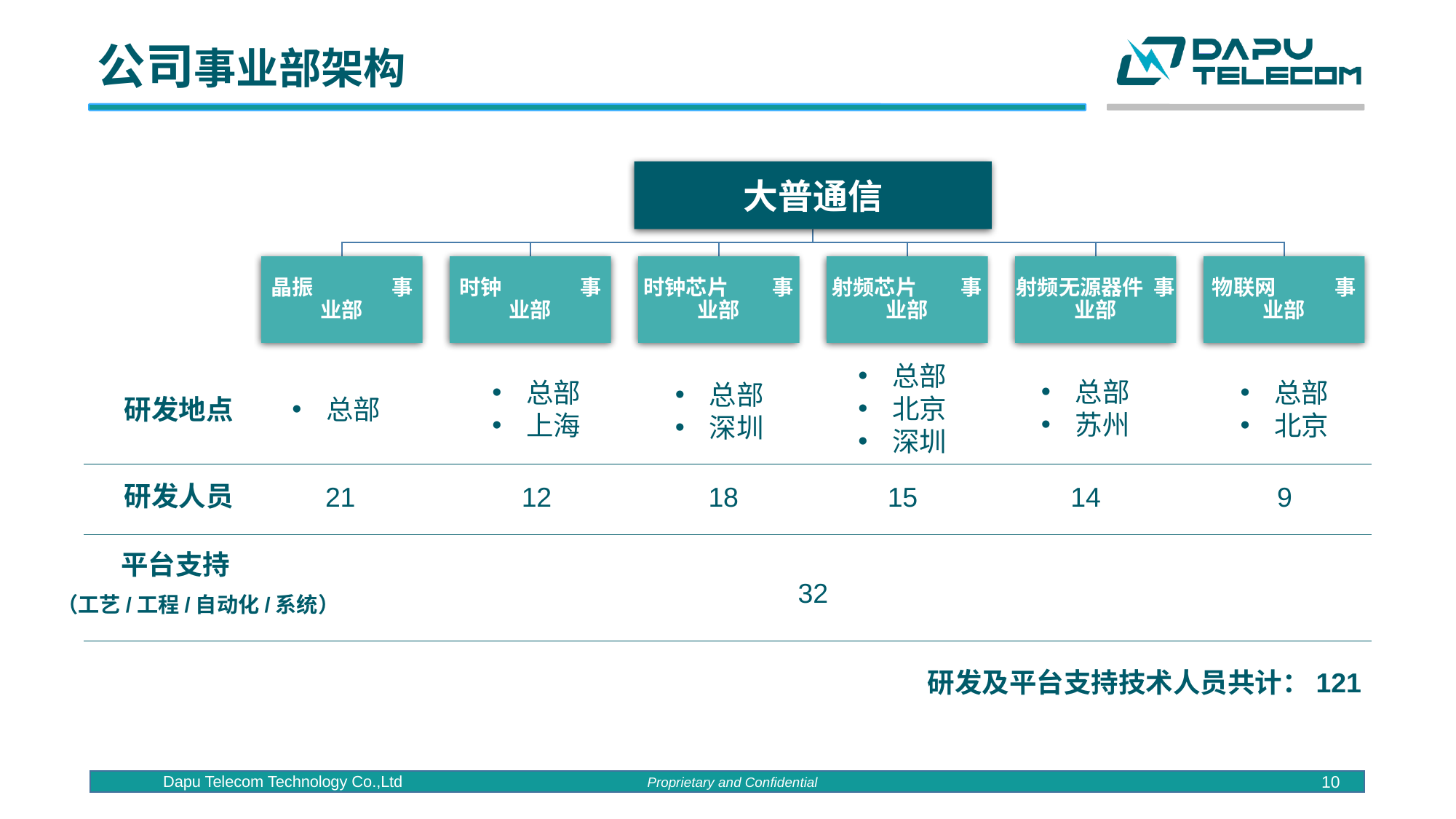

公司事业部架构
大普通信
晶振                事业部
时钟                事业部
时钟芯片         事业部
射频芯片         事业部
射频无源器件  事业部
物联网            事业部
总部
北京
深圳
总部
苏州
总部
北京
总部
上海
总部
深圳
研发地点
总部
研发人员
12
18
15
14
9
21
平台支持
32
（工艺/工程/自动化/系统）
研发及平台支持技术人员共计：121
10